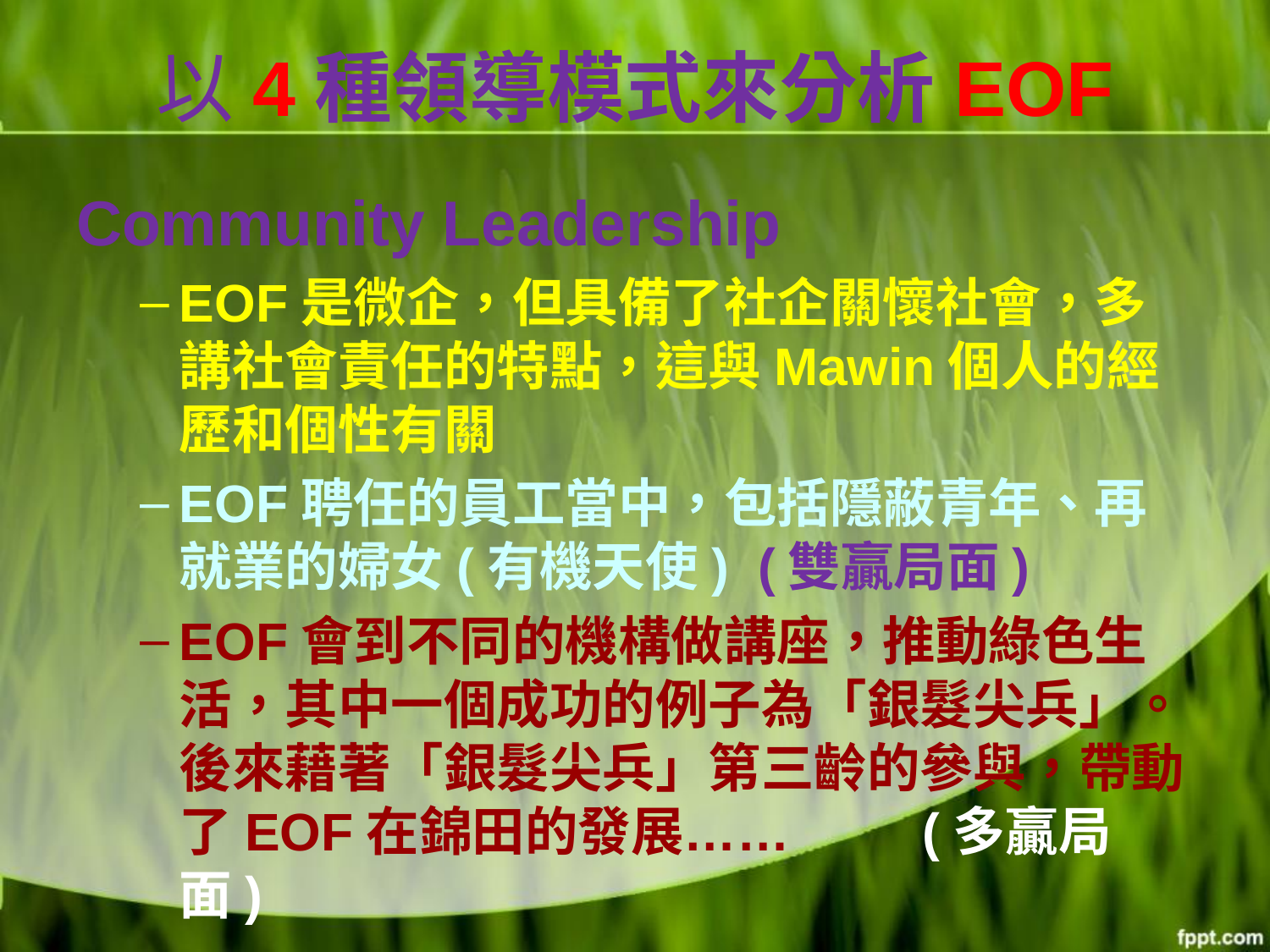

# 以4種領導模式來分析EOF
Community Leadership
EOF是微企，但具備了社企關懷社會，多講社會責任的特點，這與Mawin個人的經歷和個性有關
EOF聘任的員工當中，包括隱蔽青年、再就業的婦女(有機天使)  (雙贏局面)
EOF會到不同的機構做講座，推動綠色生活，其中一個成功的例子為「銀髮尖兵」。後來藉著「銀髮尖兵」第三齡的參與，帶動了EOF在錦田的發展…… 　　(多贏局面)